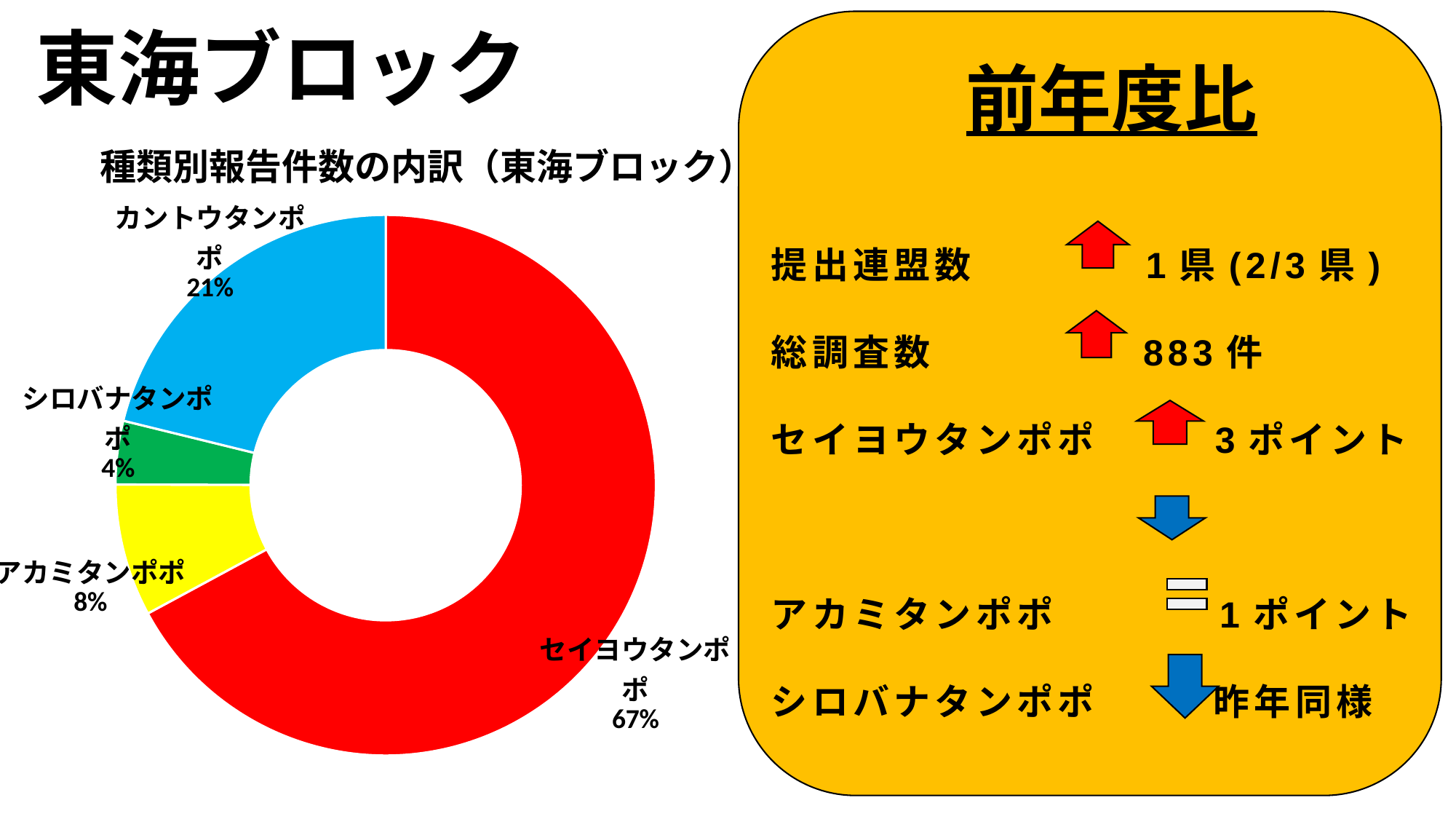

東海ブロック

### Chart: 種類別報告件数の内訳（東海ブロック）

| Category | 小計 |
|---|---|
| セイヨウタンポポ | 1256.0 |
| アカミタンポポ | 148.0 |
| シロバナタンポポ | 71.0 |
| カントウタンポポ | 396.0 |
前年度比

提出連盟数　   　　1県(2/3県)
総調査数   　 　　  883件
セイヨウタンポポ　　  3ポイント
アカミタンポポ            1ポイント
シロバナタンポポ         昨年同様
カントウタンポポ 　　  ２ポイント

### Chart: 種類報告件数の報告

| Category |
|---|